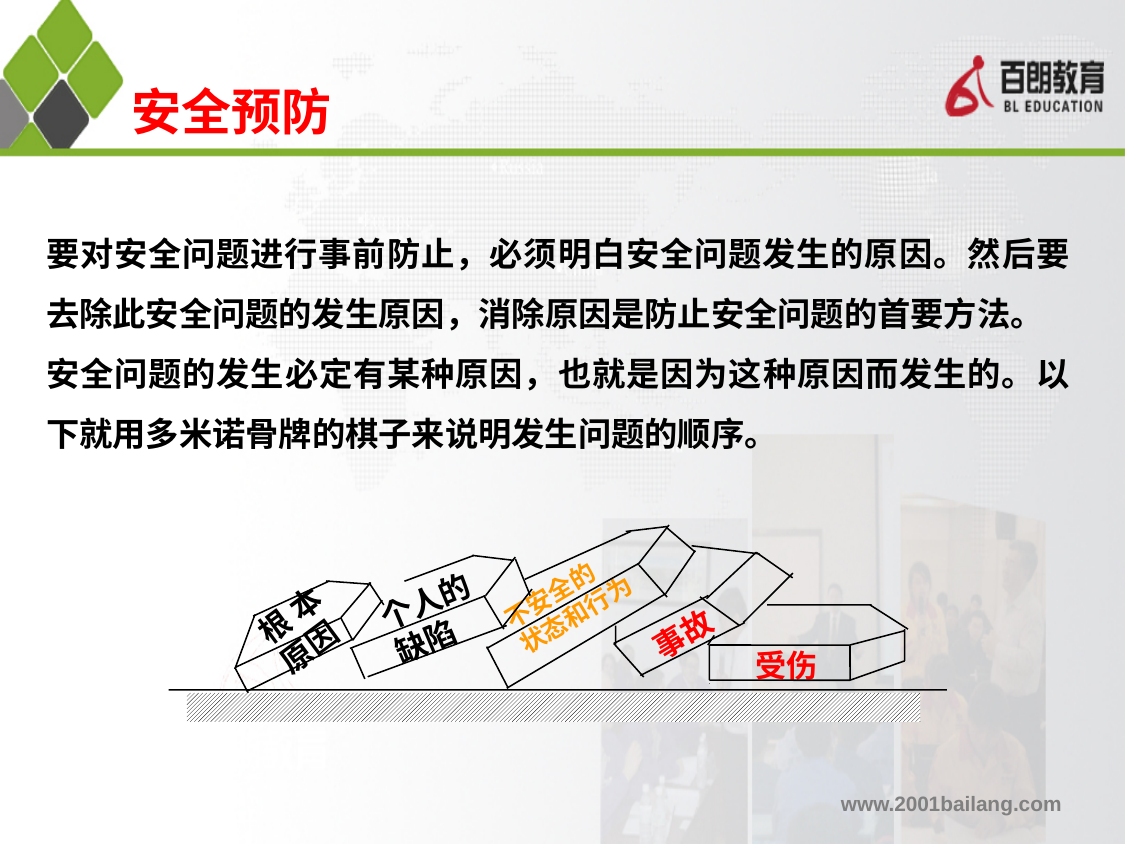

安全预防
要对安全问题进行事前防止，必须明白安全问题发生的原因。然后要去除此安全问题的发生原因，消除原因是防止安全问题的首要方法。
安全问题的发生必定有某种原因，也就是因为这种原因而发生的。以下就用多米诺骨牌的棋子来说明发生问题的顺序。

不安全的
状态和行为

个人的
缺陷

根本原因

事故

受伤